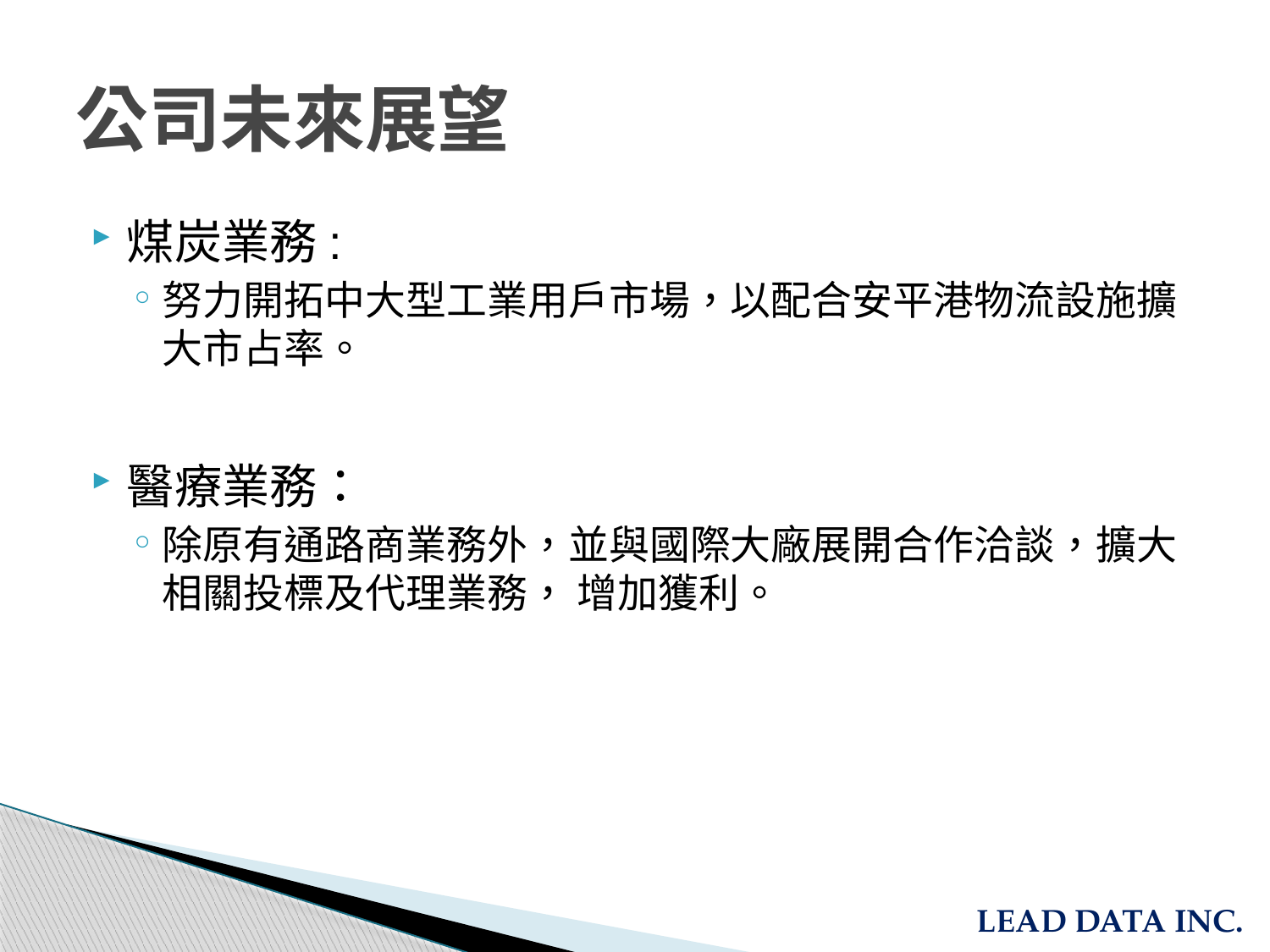

# 公司未來展望
煤炭業務:
努力開拓中大型工業用戶市場，以配合安平港物流設施擴大市占率。

醫療業務：
除原有通路商業務外，並與國際大廠展開合作洽談，擴大相關投標及代理業務， 增加獲利。

LEAD DATA INC.